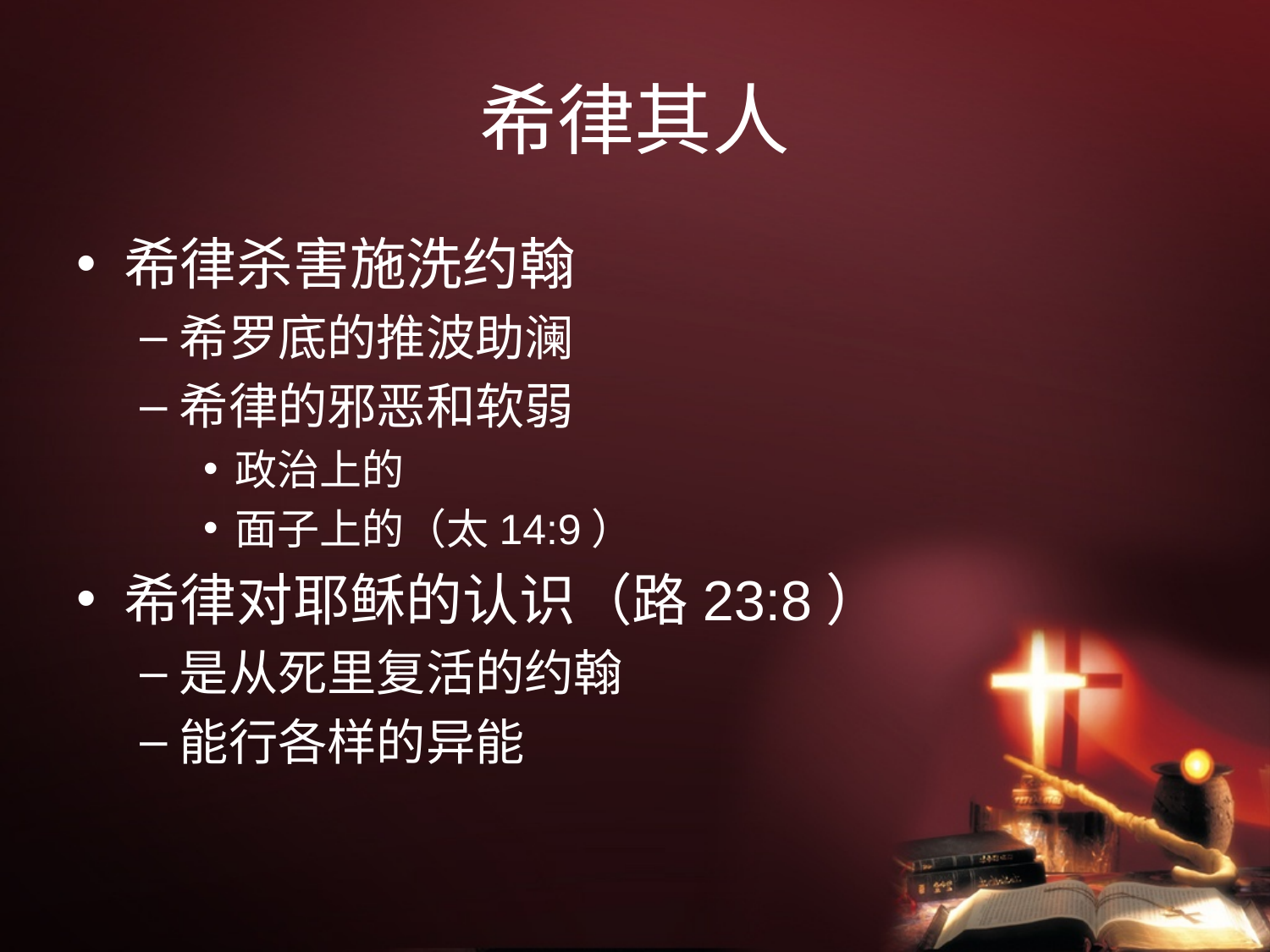

# 希律其人
希律杀害施洗约翰
希罗底的推波助澜
希律的邪恶和软弱
政治上的
面子上的（太14:9）
希律对耶稣的认识（路23:8）
是从死里复活的约翰
能行各样的异能